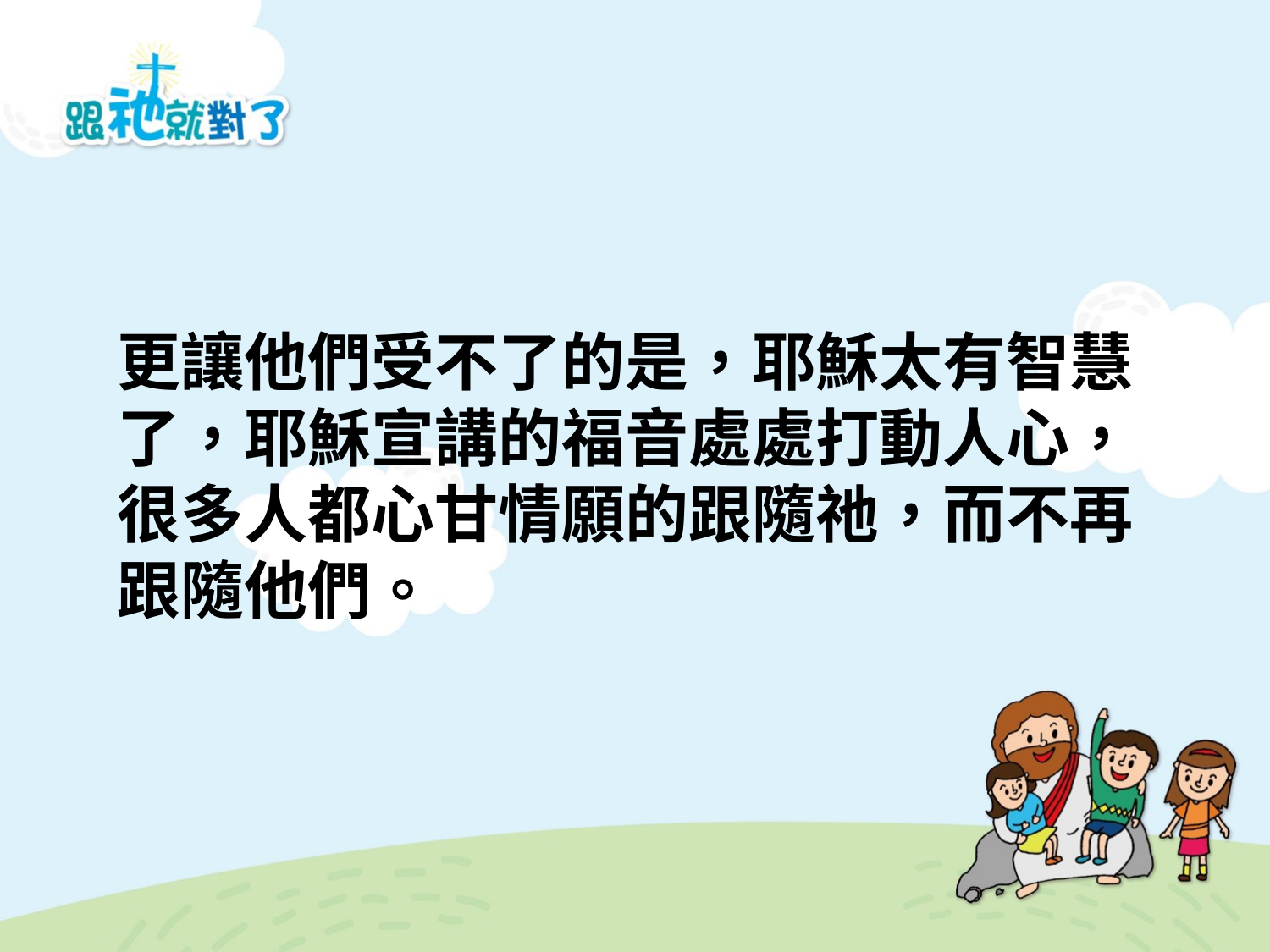

更讓他們受不了的是，耶穌太有智慧了，耶穌宣講的福音處處打動人心，很多人都心甘情願的跟隨祂，而不再跟隨他們。